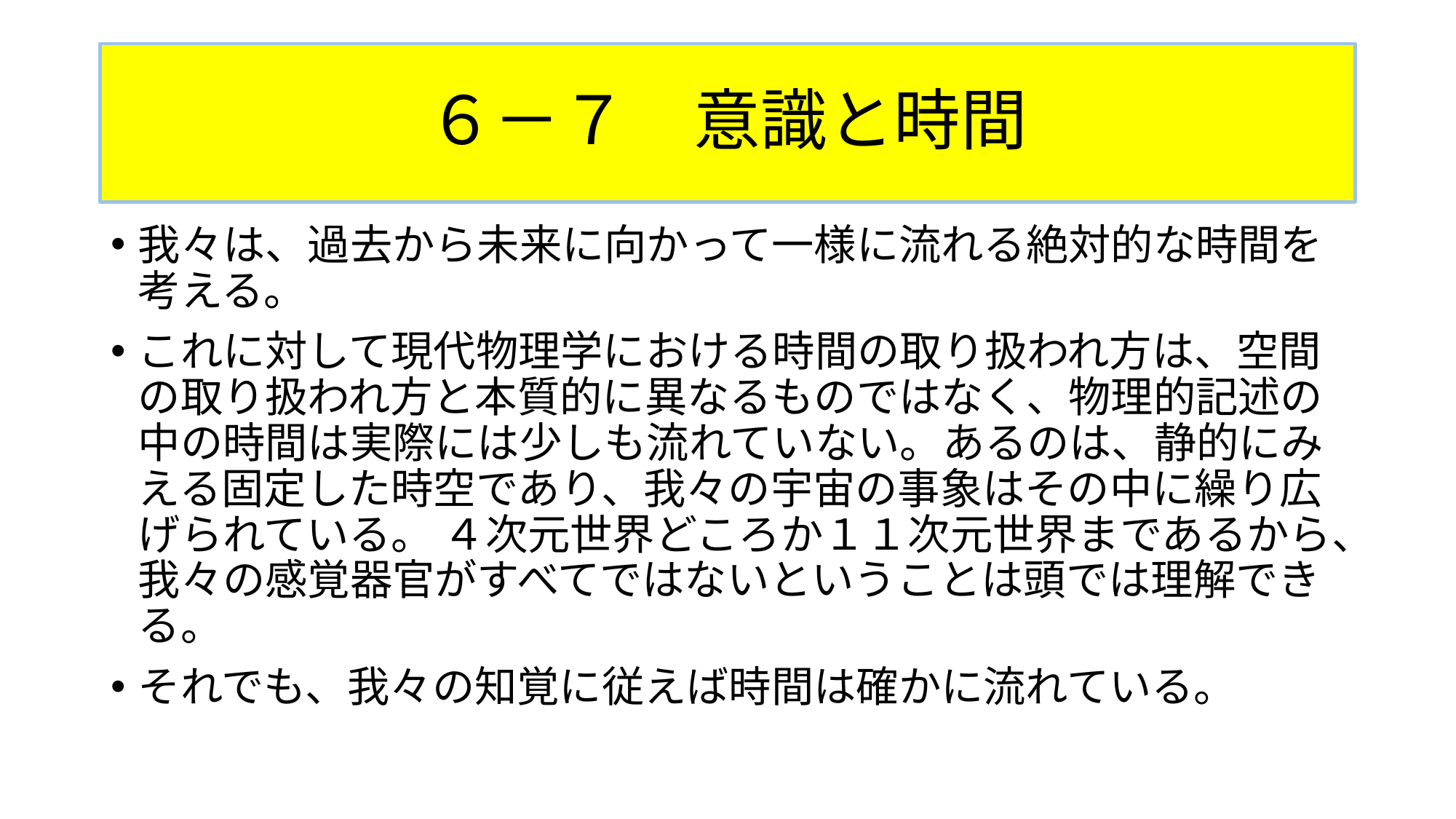

# ６－７　意識と時間
我々は、過去から未来に向かって一様に流れる絶対的な時間を考える。
これに対して現代物理学における時間の取り扱われ方は、空間の取り扱われ方と本質的に異なるものではなく、物理的記述の中の時間は実際には少しも流れていない。あるのは、静的にみえる固定した時空であり、我々の宇宙の事象はその中に繰り広げられている。 ４次元世界どころか１１次元世界まであるから、我々の感覚器官がすべてではないということは頭では理解できる。
それでも、我々の知覚に従えば時間は確かに流れている。